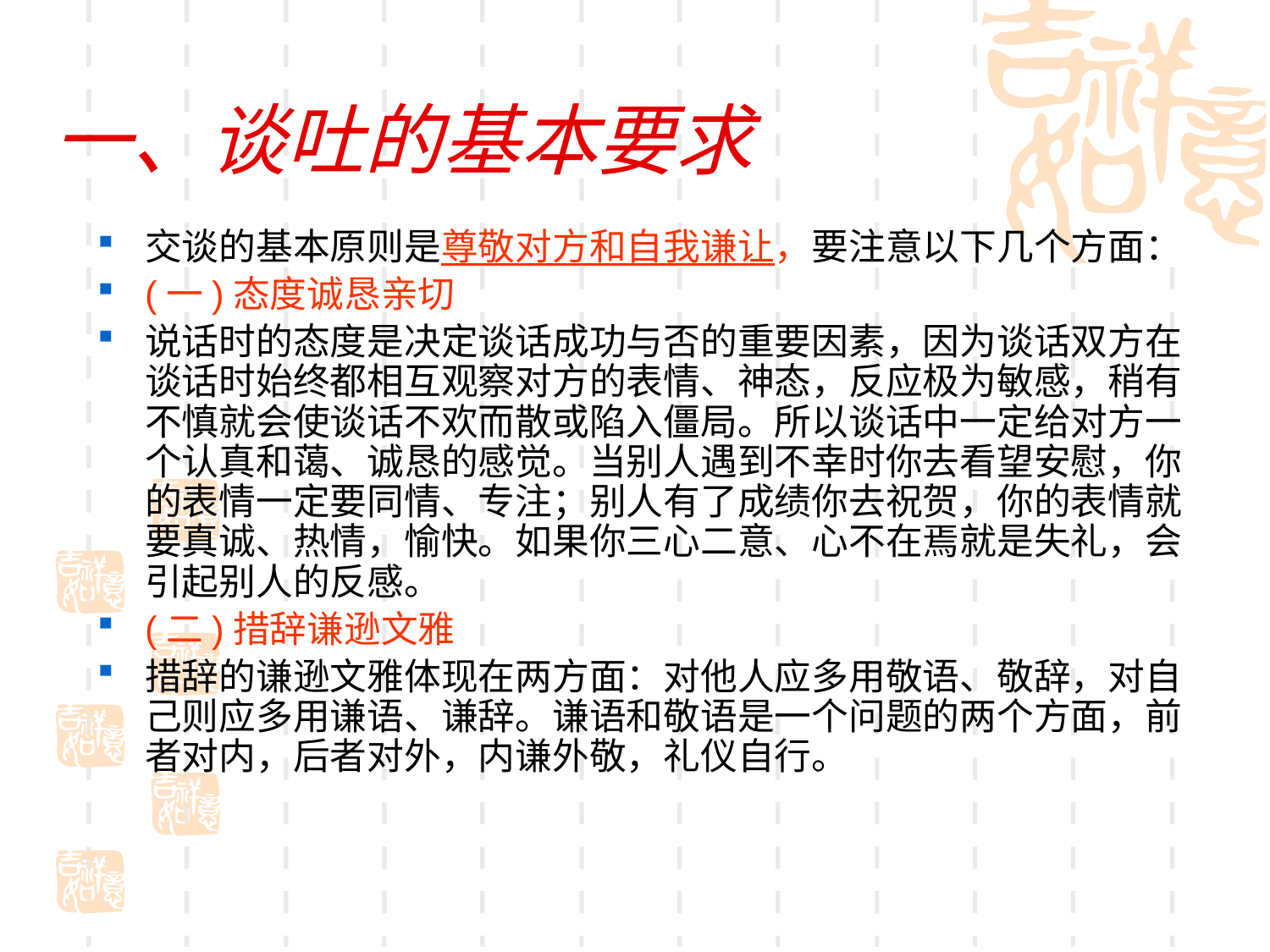

# 一、谈吐的基本要求
交谈的基本原则是尊敬对方和自我谦让，要注意以下几个方面：
(一)态度诚恳亲切
说话时的态度是决定谈话成功与否的重要因素，因为谈话双方在谈话时始终都相互观察对方的表情、神态，反应极为敏感，稍有不慎就会使谈话不欢而散或陷入僵局。所以谈话中一定给对方一个认真和蔼、诚恳的感觉。当别人遇到不幸时你去看望安慰，你的表情一定要同情、专注；别人有了成绩你去祝贺，你的表情就要真诚、热情，愉快。如果你三心二意、心不在焉就是失礼，会引起别人的反感。
(二)措辞谦逊文雅
措辞的谦逊文雅体现在两方面：对他人应多用敬语、敬辞，对自己则应多用谦语、谦辞。谦语和敬语是一个问题的两个方面，前者对内，后者对外，内谦外敬，礼仪自行。